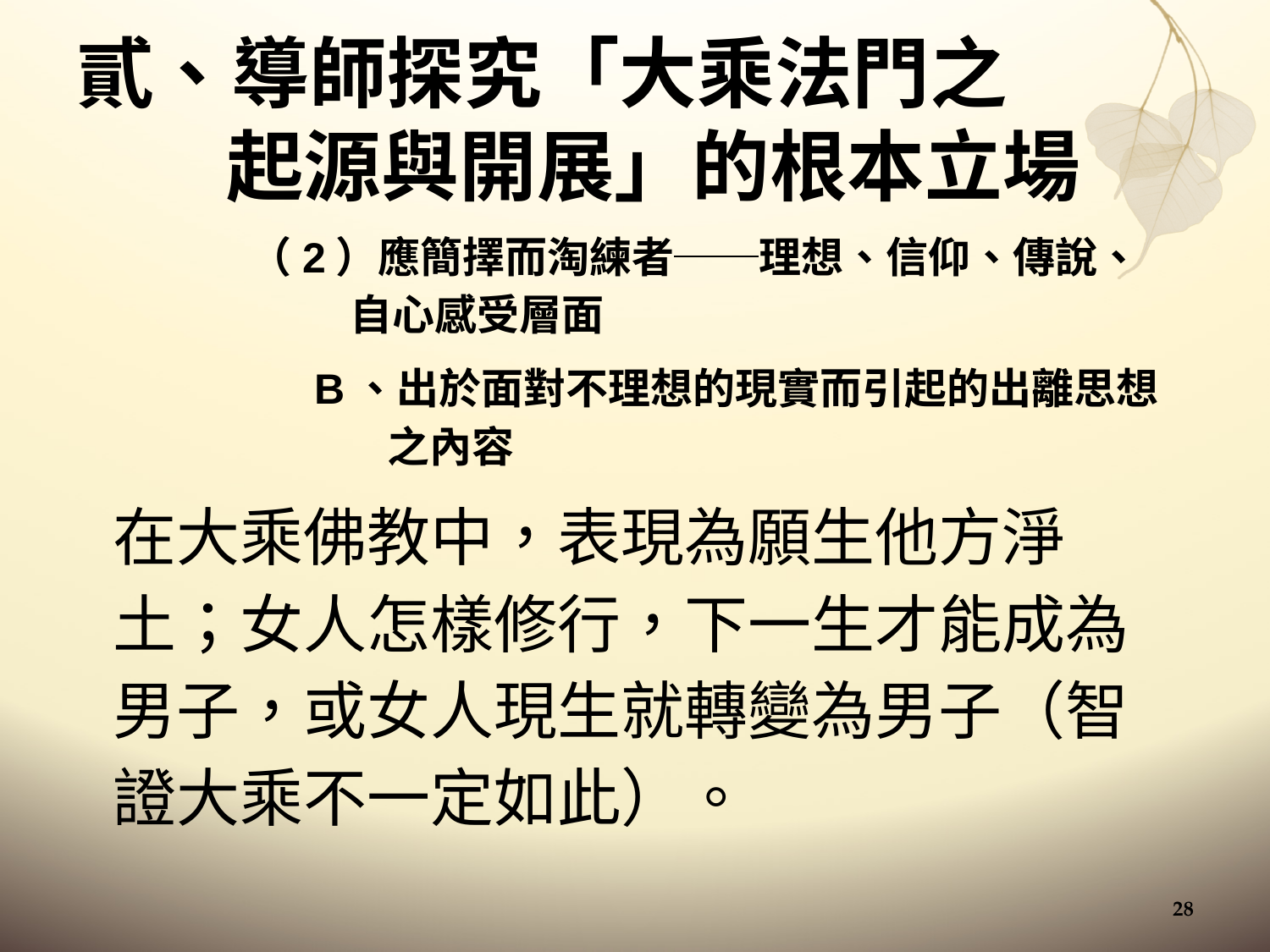

# 貳、導師探究「大乘法門之起源與開展」的根本立場
（2）應簡擇而淘練者──理想、信仰、傳說、自心感受層面
 B、出於面對不理想的現實而引起的出離思想之內容
在大乘佛教中，表現為願生他方淨土；女人怎樣修行，下一生才能成為男子，或女人現生就轉變為男子（智證大乘不一定如此）。
28